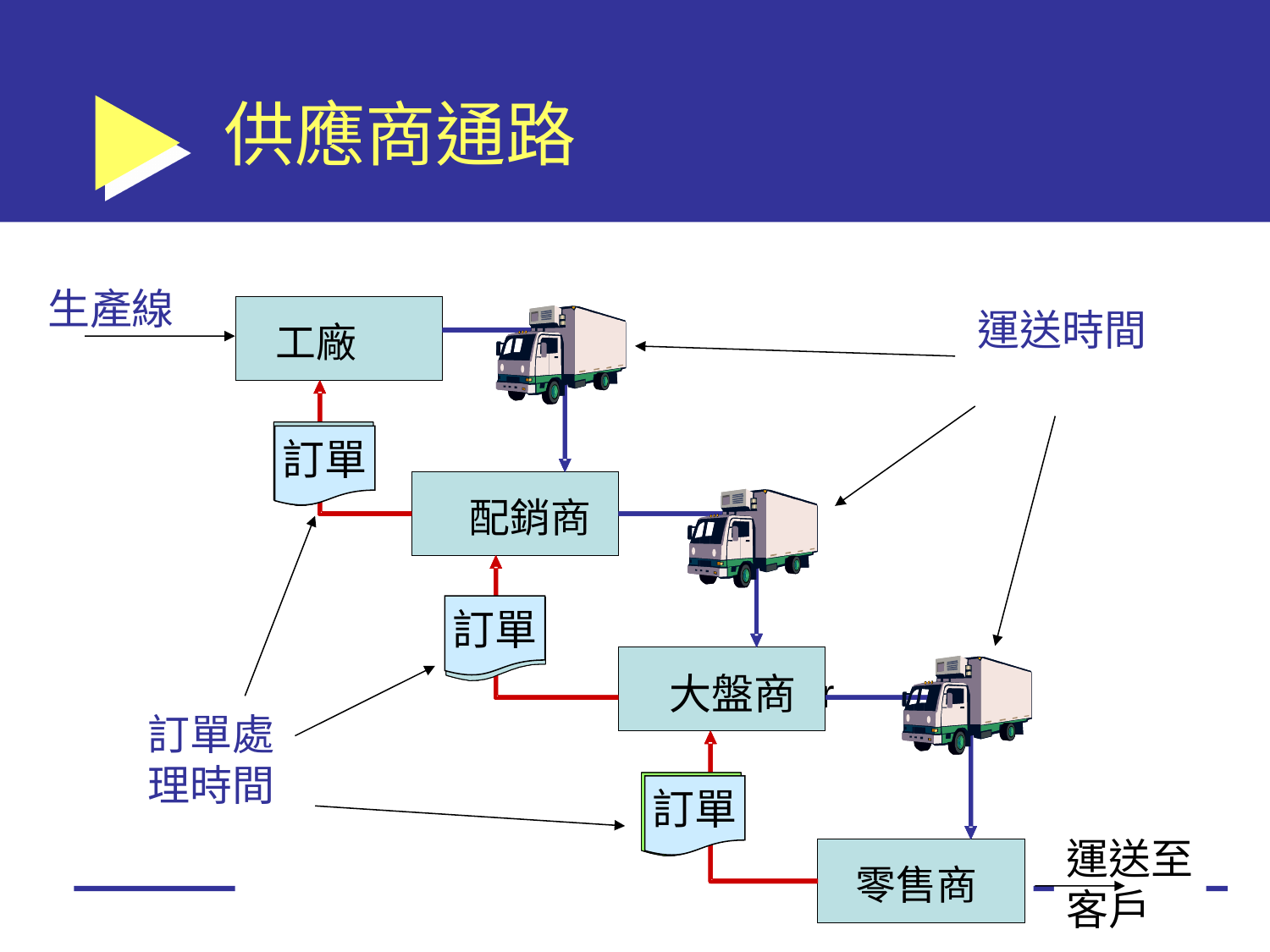

# 供應商通路
生產線

Factory

訂單

Distributor

訂單

Wholesaler

訂單

Retailer

工廠

　配銷商

　大盤商

零售商

訂單

訂單

訂單
運送時間

訂單

訂單

訂單處
理時間
訂單

運送至
客戶

中原大學。范錚強
4